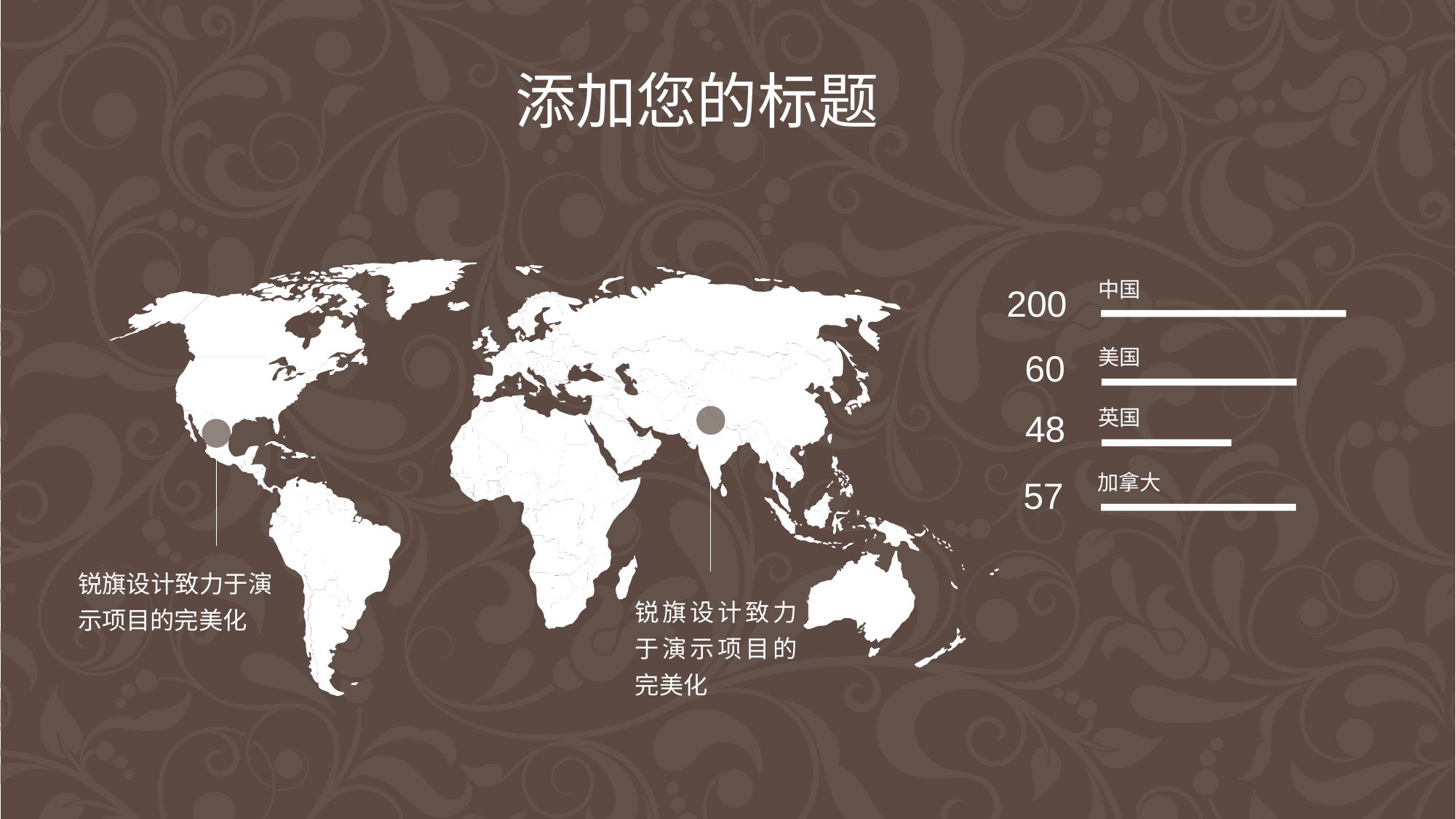

添加您的标题

中国
200

美国

60
英国
48

加拿大
57

锐旗设计致力于演示项目的完美化
锐旗设计致力于演示项目的完美化